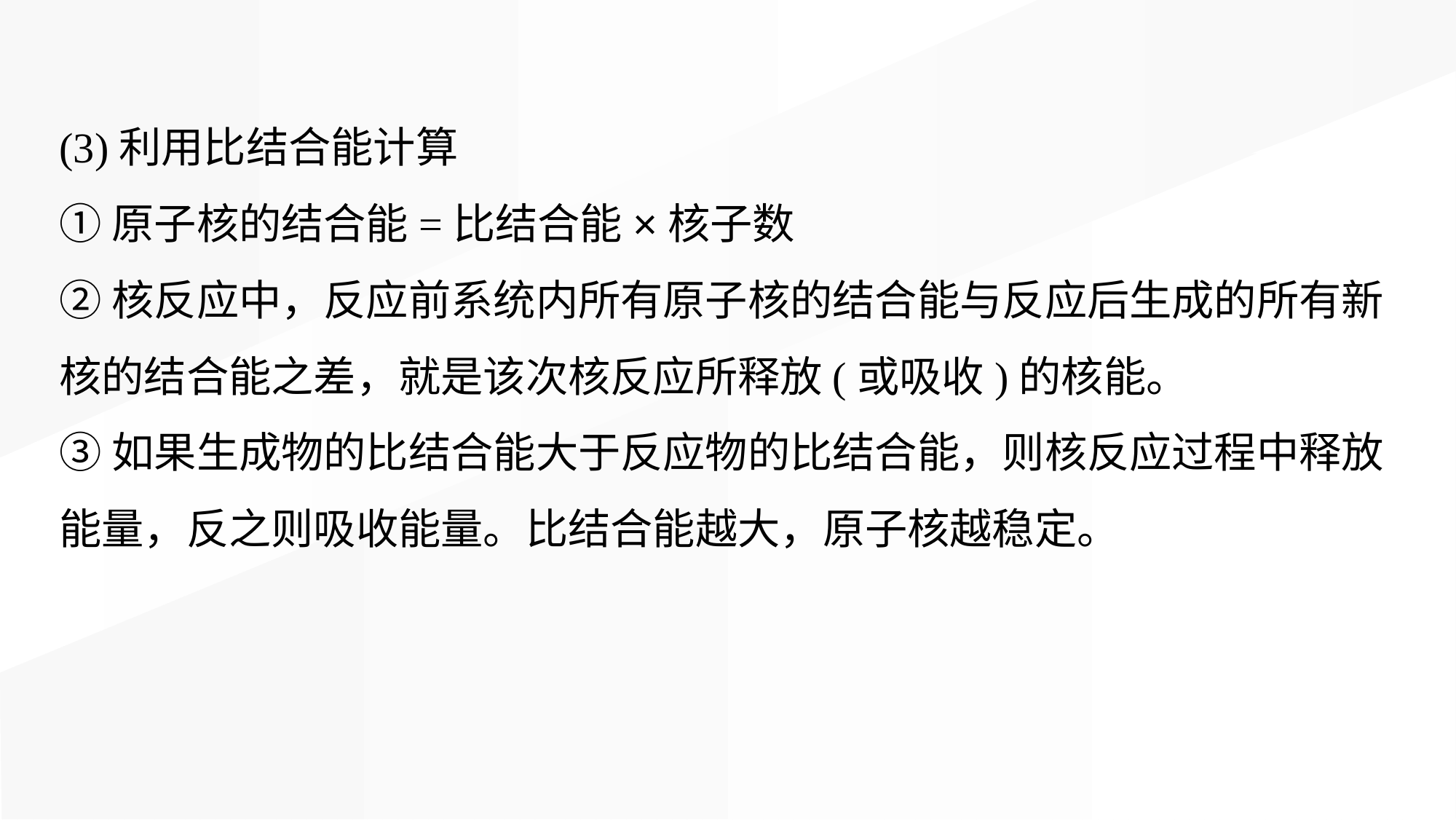

(3)利用比结合能计算
①原子核的结合能=比结合能×核子数
②核反应中，反应前系统内所有原子核的结合能与反应后生成的所有新核的结合能之差，就是该次核反应所释放(或吸收)的核能。
③如果生成物的比结合能大于反应物的比结合能，则核反应过程中释放能量，反之则吸收能量。比结合能越大，原子核越稳定。